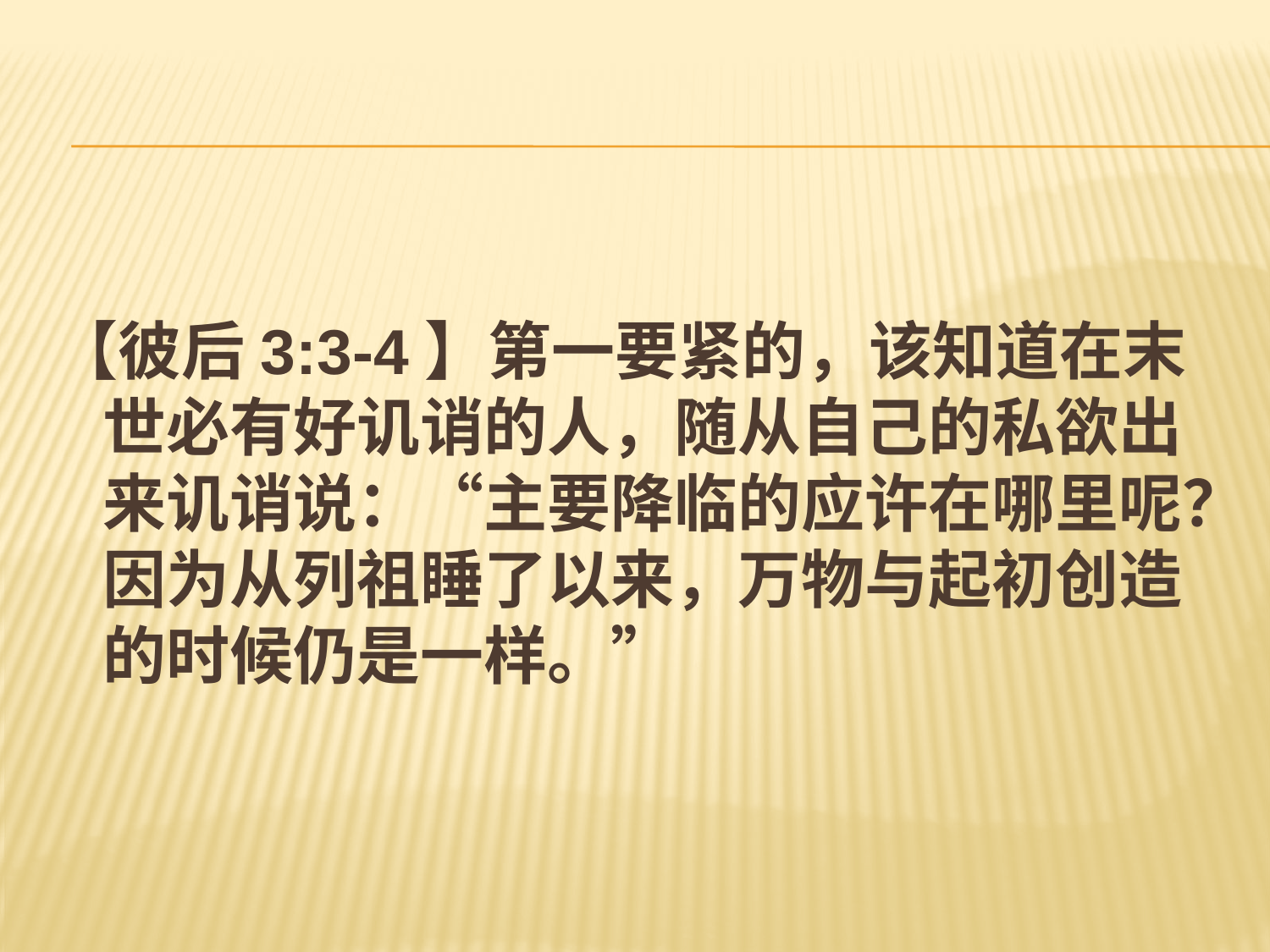

#

【彼后3:3-4】第一要紧的，该知道在末世必有好讥诮的人，随从自己的私欲出来讥诮说：“主要降临的应许在哪里呢？因为从列祖睡了以来，万物与起初创造的时候仍是一样。”